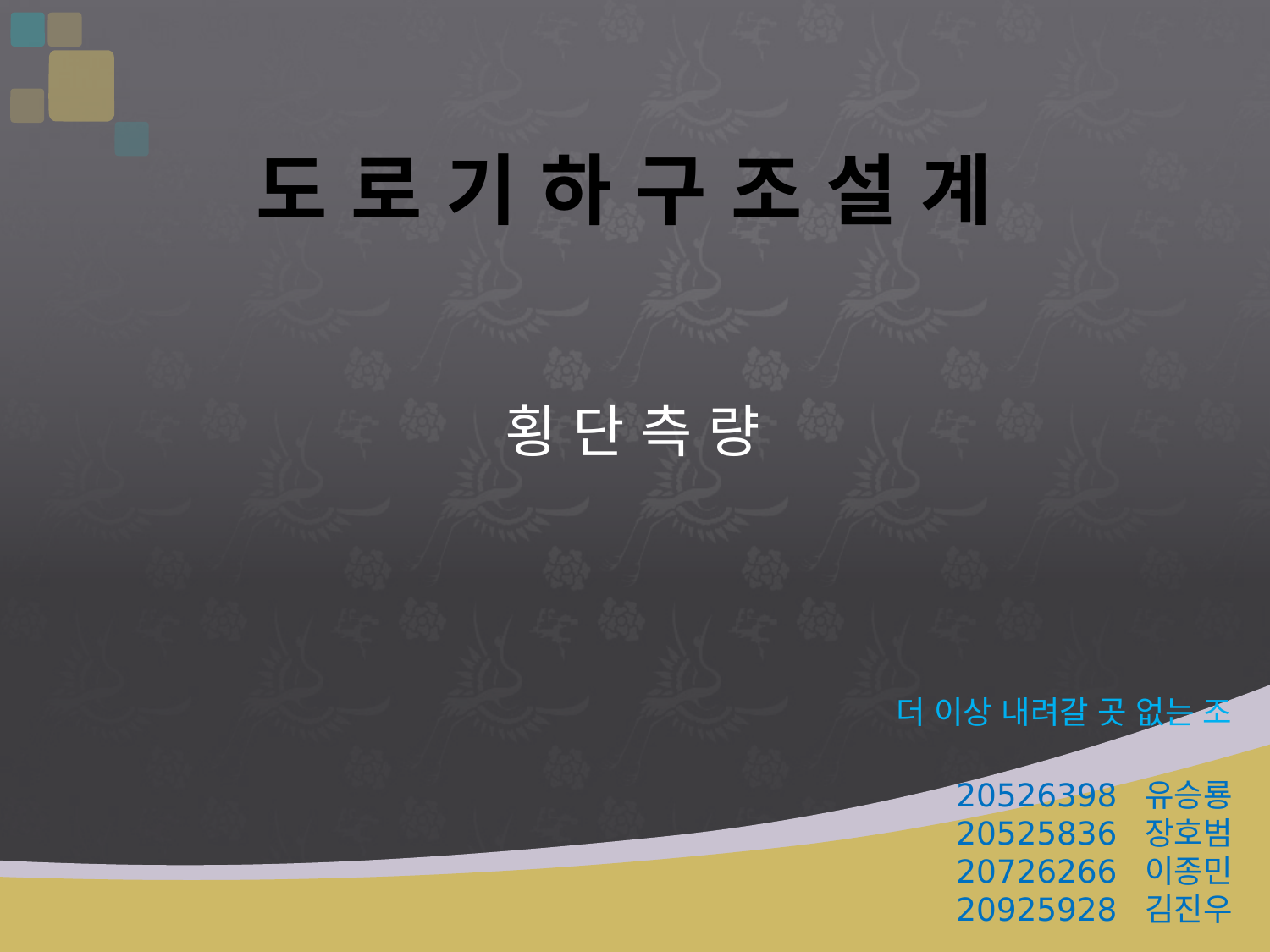

# 도 로 기 하 구 조 설 계
횡 단 측 량
더 이상 내려갈 곳 없는 조
20526398  유승룡
20525836  장호범
20726266  이종민
20925928  김진우